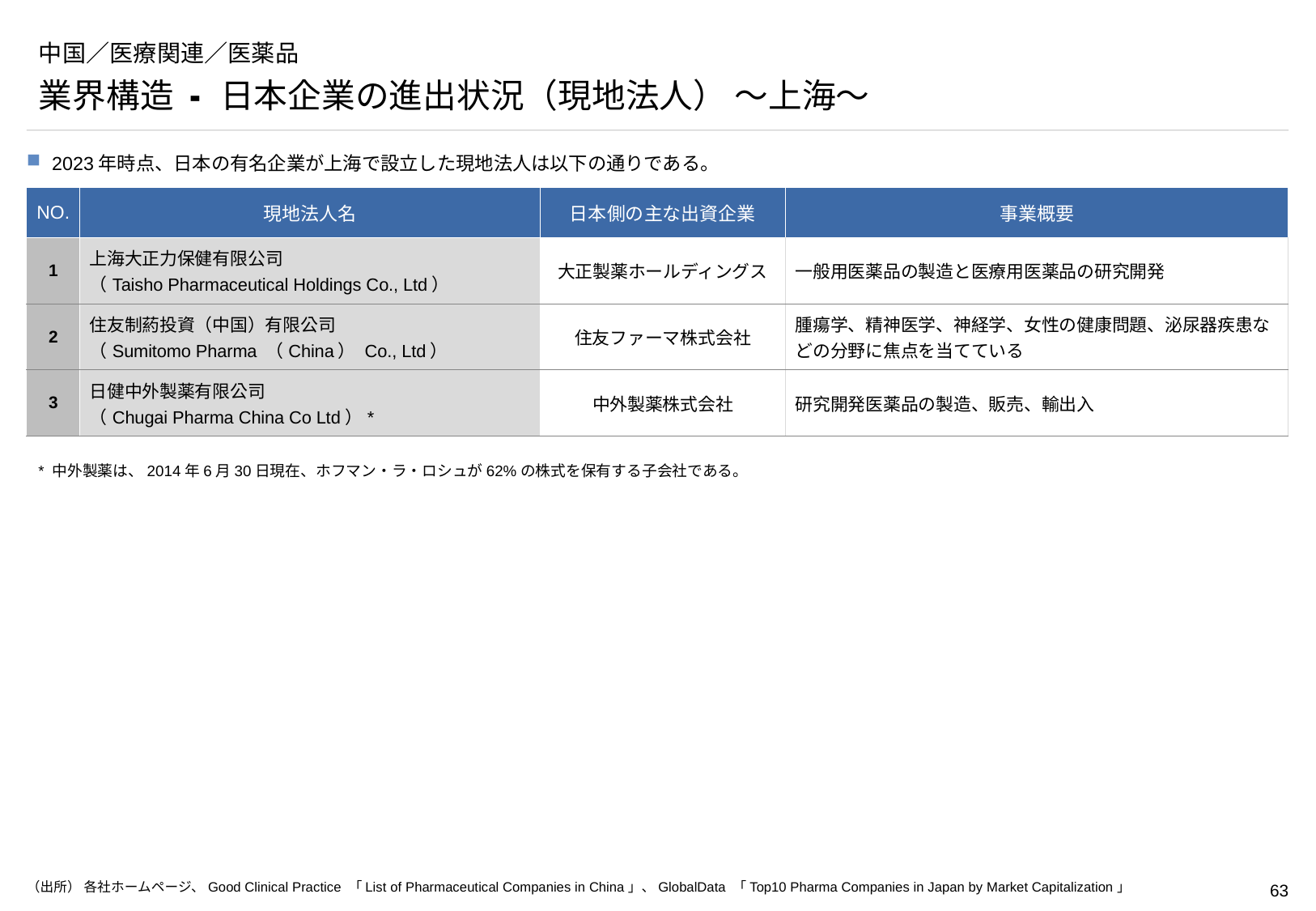

# 中国／医療関連／医薬品
業界構造 - 日本企業の進出状況（現地法人） ～上海～
2023年時点、日本の有名企業が上海で設立した現地法人は以下の通りである。
| NO. | 現地法人名 | 日本側の主な出資企業 | 事業概要 |
| --- | --- | --- | --- |
| 1 | 上海大正力保健有限公司 （Taisho Pharmaceutical Holdings Co., Ltd） | 大正製薬ホールディングス | 一般用医薬品の製造と医療用医薬品の研究開発 |
| 2 | 住友制葯投資（中国）有限公司 （Sumitomo Pharma （China） Co., Ltd） | 住友ファーマ株式会社 | 腫瘍学、精神医学、神経学、女性の健康問題、泌尿器疾患などの分野に焦点を当てている |
| 3 | 日健中外製薬有限公司 （Chugai Pharma China Co Ltd）\* | 中外製薬株式会社 | 研究開発医薬品の製造、販売、輸出入 |
* 中外製薬は、2014年6月30日現在、ホフマン・ラ・ロシュが62%の株式を保有する子会社である。
（出所） 各社ホームページ、Good Clinical Practice 「List of Pharmaceutical Companies in China」、GlobalData 「Top10 Pharma Companies in Japan by Market Capitalization」